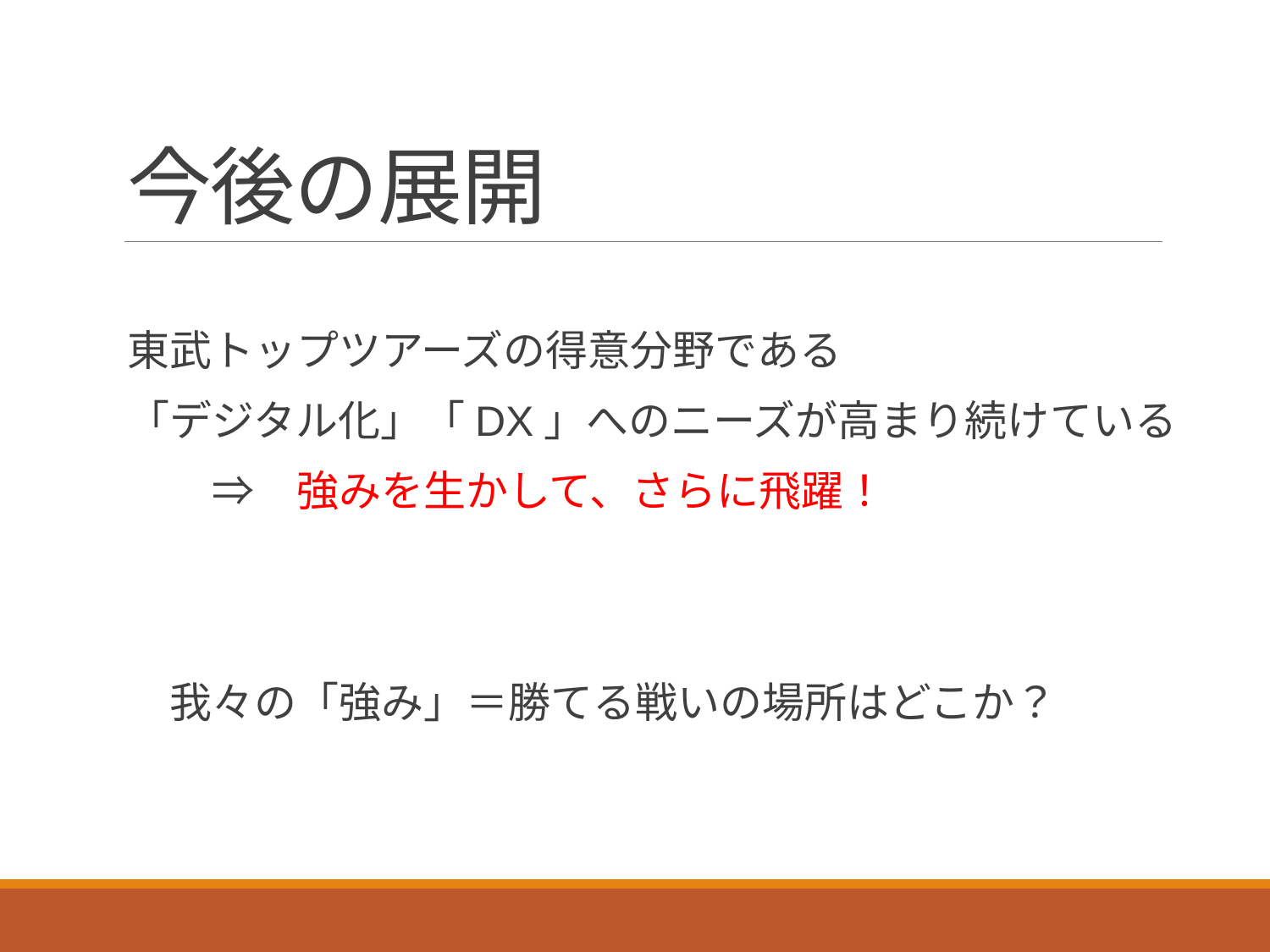

# 今後の展開

東武トップツアーズの得意分野である
「デジタル化」「DX」へのニーズが高まり続けている
　　⇒　強みを生かして、さらに飛躍！

　我々の「強み」＝勝てる戦いの場所はどこか？